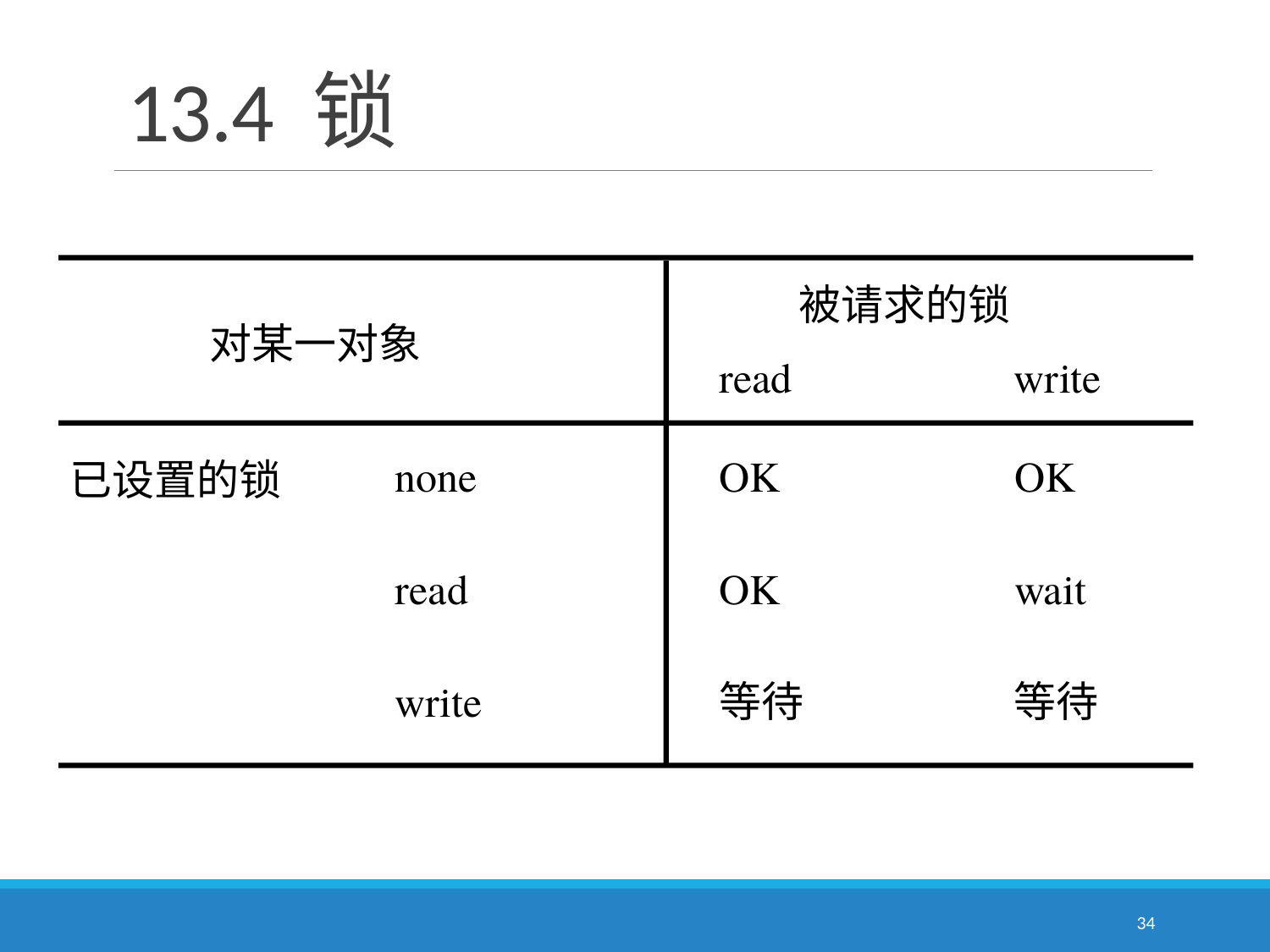

# 13.4 锁

被请求的锁

对某一对象
read
write

none
OK
OK
已设置的锁
read
OK
wait
write
等待
等待

34